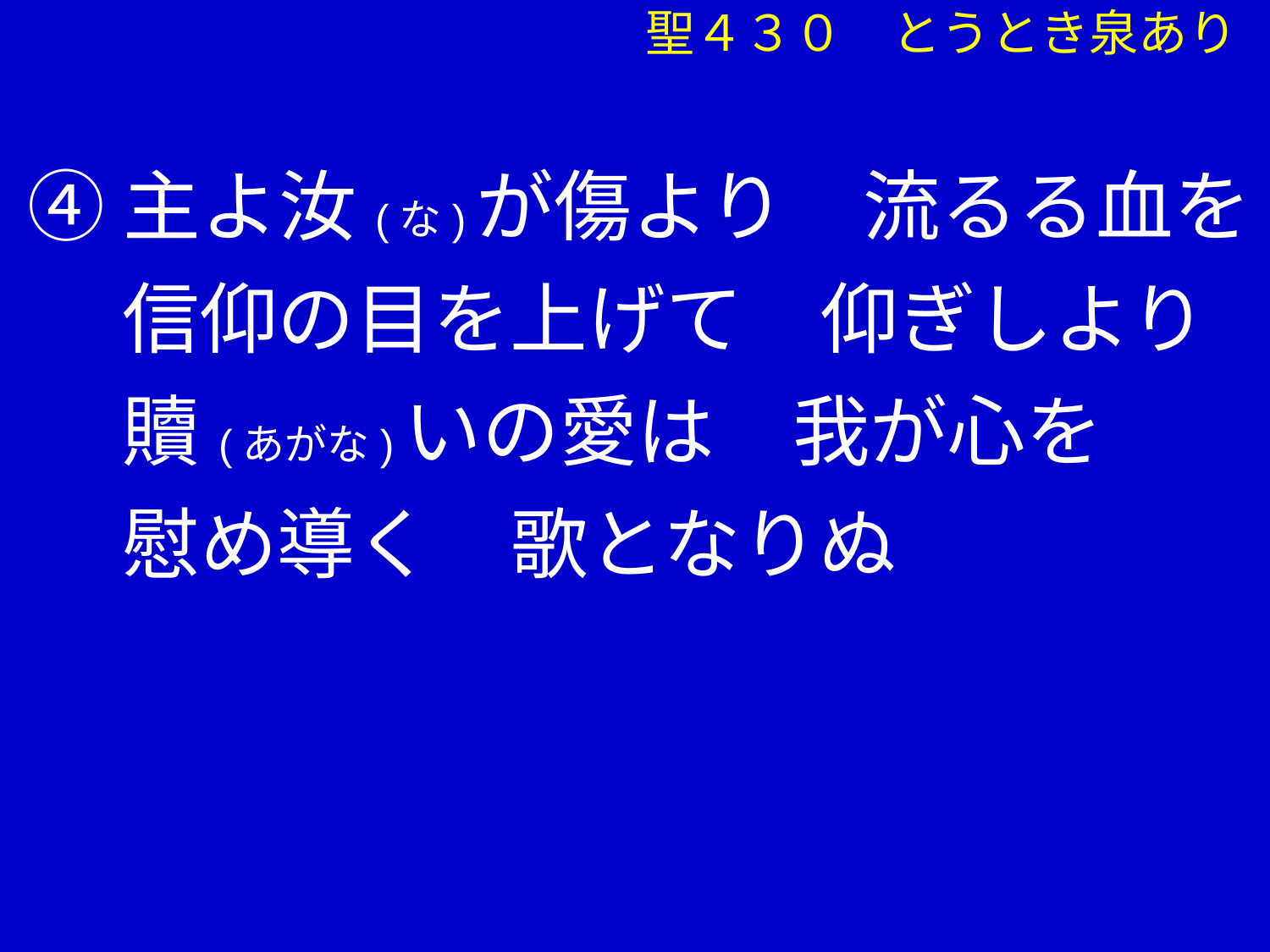

聖４３０　とうとき泉あり
④主よ汝(な)が傷より　流るる血を
　 信仰の目を上げて　仰ぎしより
　 贖(あがな)いの愛は　我が心を
　 慰め導く　歌となりぬ